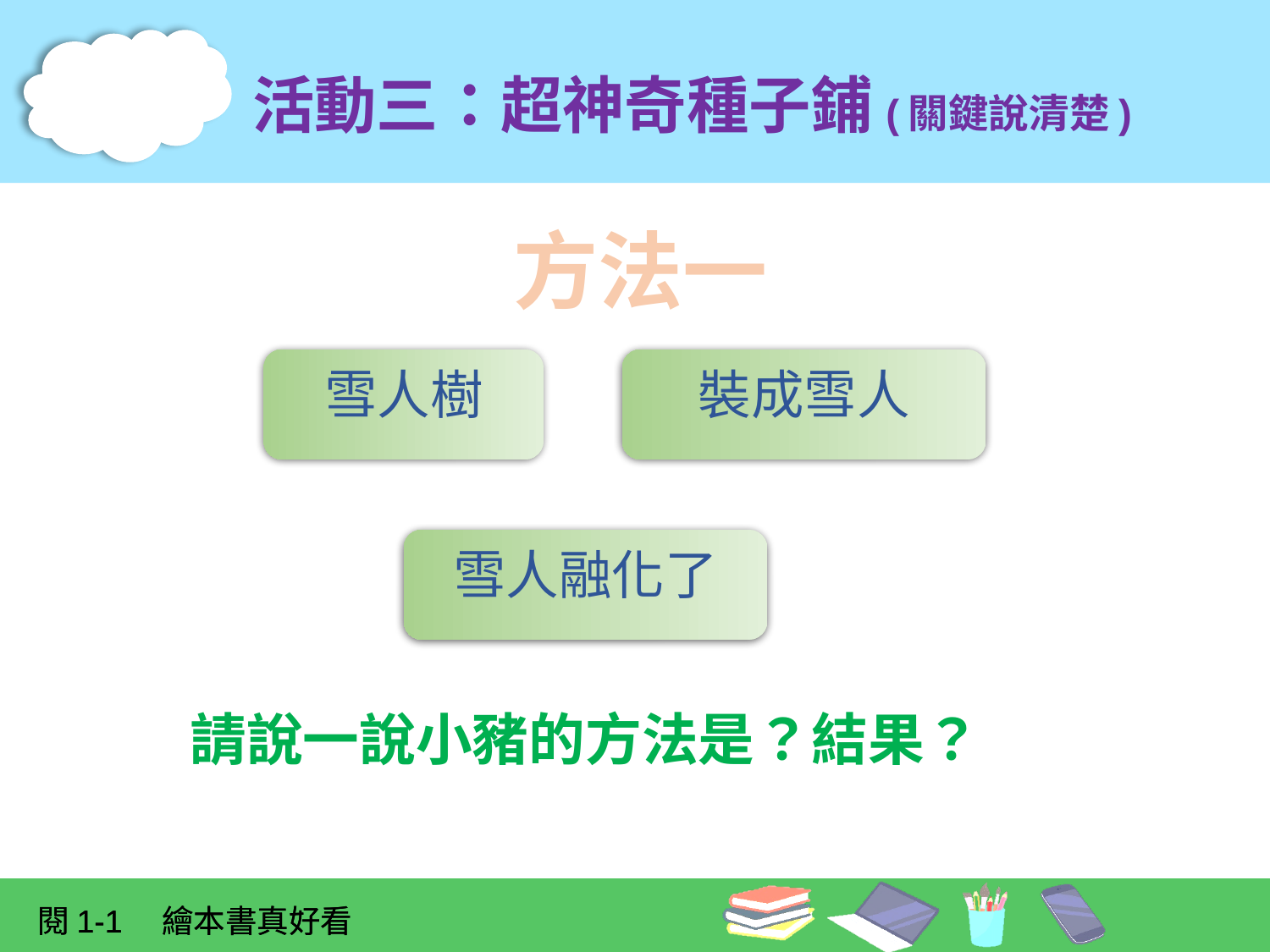

活動三：超神奇種子鋪(關鍵說清楚)
方法一
裝成雪人
雪人樹
雪人融化了
請說一說小豬的方法是？結果？